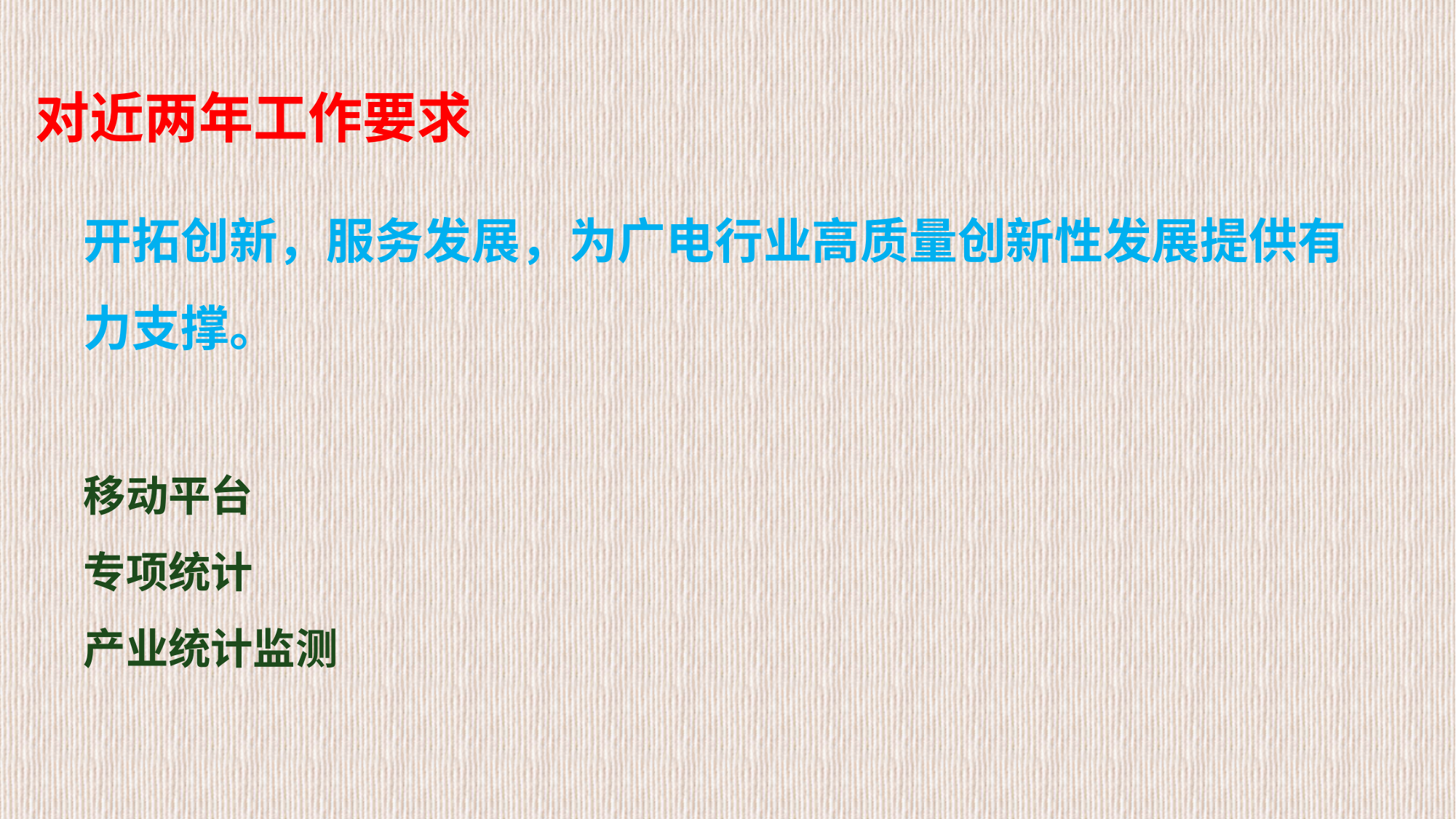

# 对近两年工作要求
开拓创新，服务发展，为广电行业高质量创新性发展提供有力支撑。

移动平台
专项统计
产业统计监测